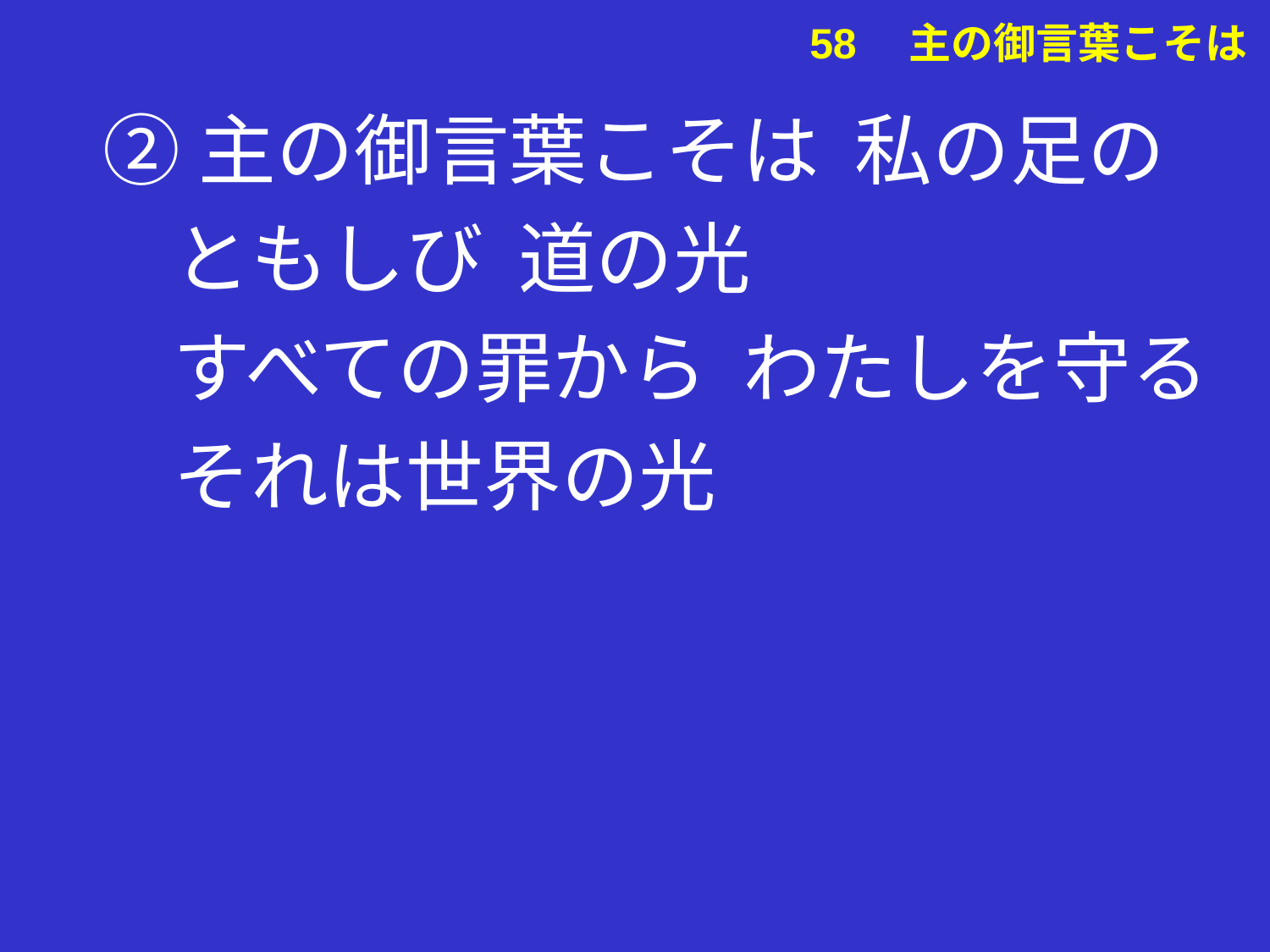

②主の御言葉こそは  私の足の
   ともしび  道の光
   すべての罪から  わたしを守る
   それは世界の光

# 58　主の御言葉こそは